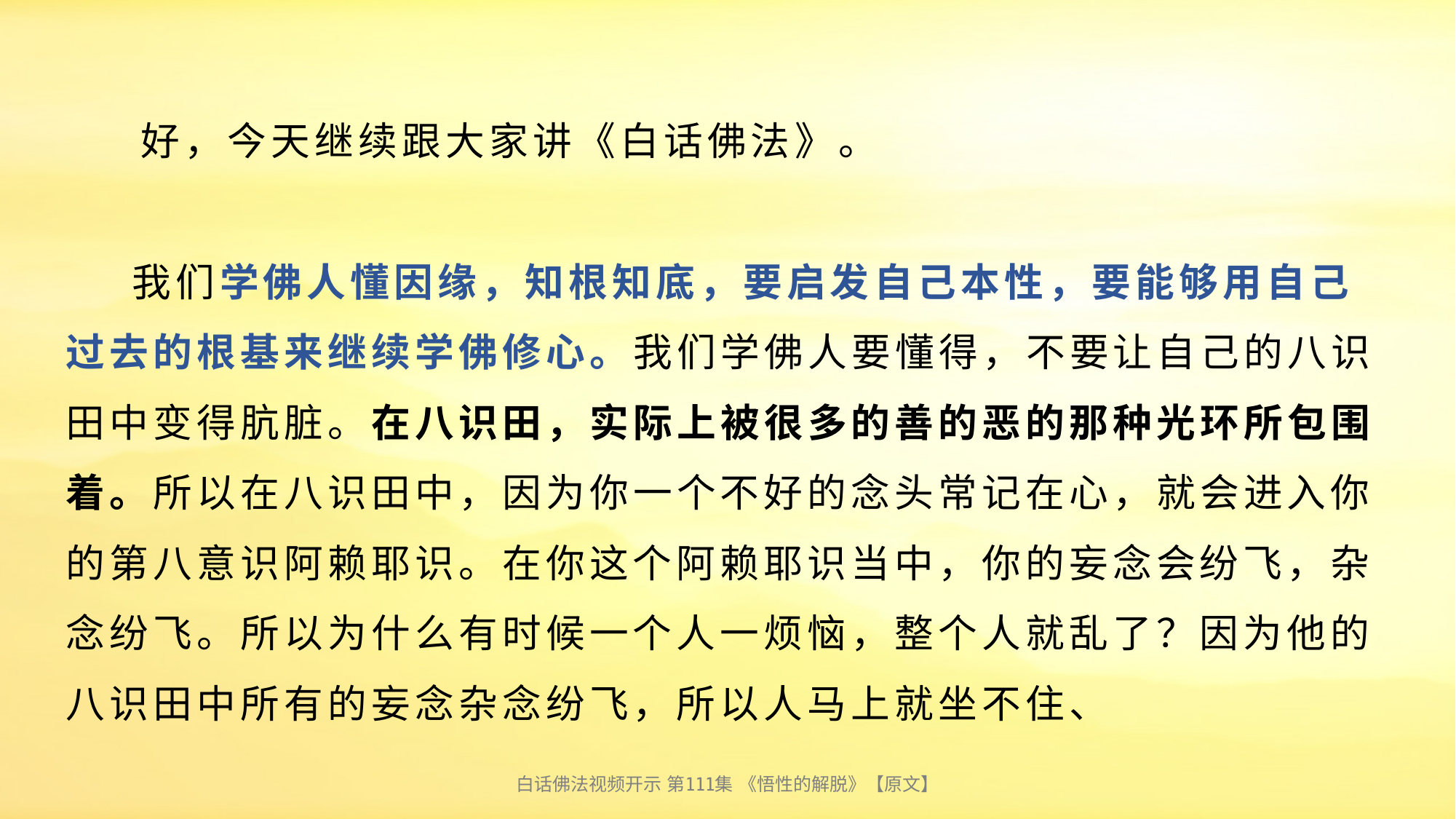

# 好，今天继续跟大家讲《白话佛法》。 我们学佛人懂因缘，知根知底，要启发自己本性，要能够用自己过去的根基来继续学佛修心。我们学佛人要懂得，不要让自己的八识田中变得肮脏。在八识田，实际上被很多的善的恶的那种光环所包围着。所以在八识田中，因为你一个不好的念头常记在心，就会进入你的第八意识阿赖耶识。在你这个阿赖耶识当中，你的妄念会纷飞，杂念纷飞。所以为什么有时候一个人一烦恼，整个人就乱了？因为他的八识田中所有的妄念杂念纷飞，所以人马上就坐不住、
白话佛法视频开示 第111集 《悟性的解脱》【原文】